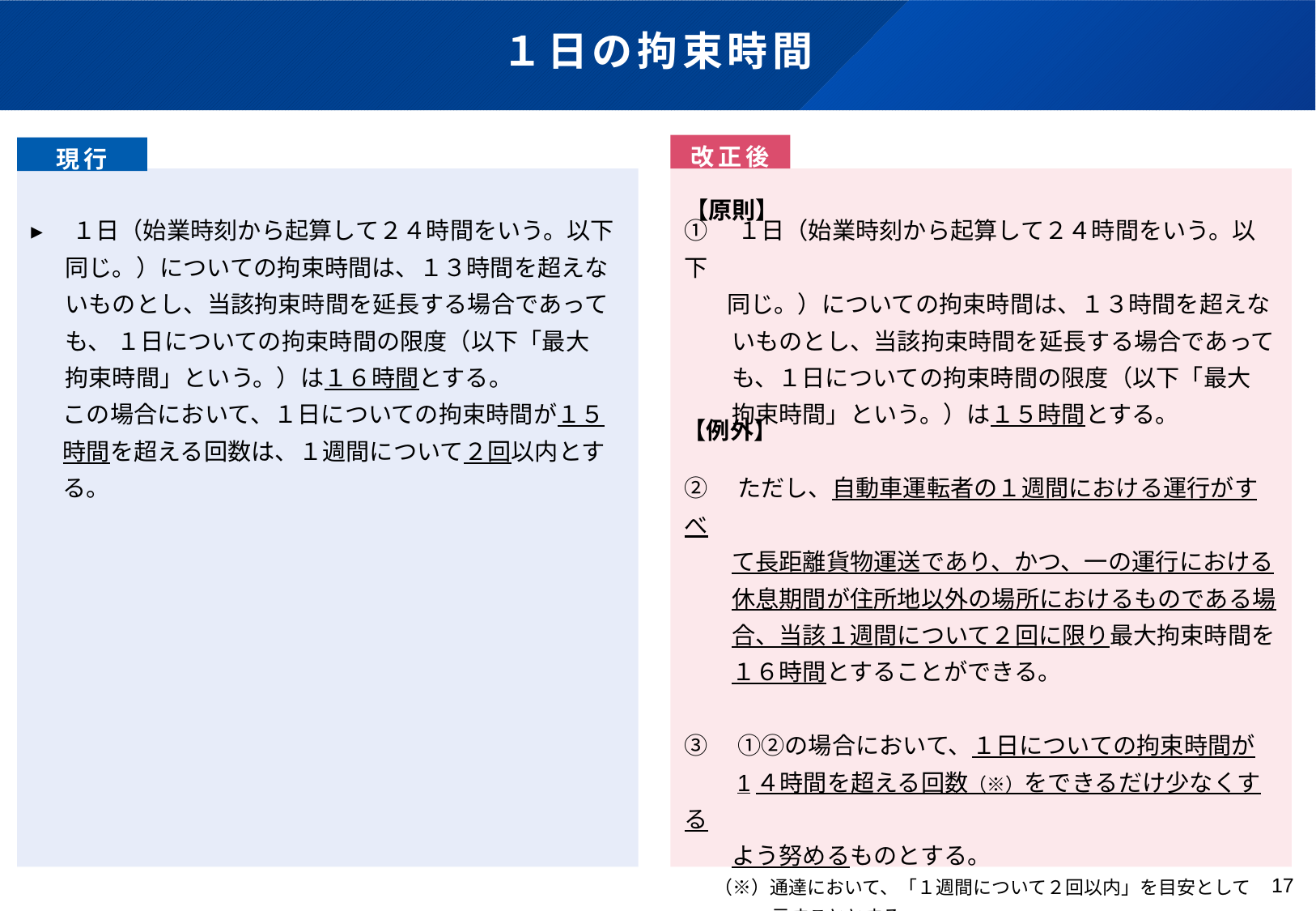

# １日の拘束時間
改正後
現行

▸　１日（始業時刻から起算して２４時間をいう。以下
　  同じ。）についての拘束時間は、１３時間を超えな
　  いものとし、当該拘束時間を延長する場合であって
　  も、 １日についての拘束時間の限度（以下「最大
　  拘束時間」という。）は１６時間とする。
     この場合において、１日についての拘束時間が１５
     時間を超える回数は、１週間について２回以内とす
     る。

①　１日（始業時刻から起算して２４時間をいう。以下
       同じ。）についての拘束時間は、１３時間を超えな
　　いものとし、当該拘束時間を延長する場合であって
　　も、１日についての拘束時間の限度（以下「最大
　　拘束時間」という。）は１５時間とする。

②　ただし、自動車運転者の１週間における運行がすべ
　　て長距離貨物運送であり、かつ、一の運行における
　　休息期間が住所地以外の場所におけるものである場
　　合、当該１週間について２回に限り最大拘束時間を
　　１６時間とすることができる。

③　①②の場合において、１日についての拘束時間が
　　1４時間を超える回数（※）をできるだけ少なくする
　　よう努めるものとする。
      （※）通達において、「１週間について２回以内」を目安として
　　　　   示すこととする。
【原則】
【例外】
17